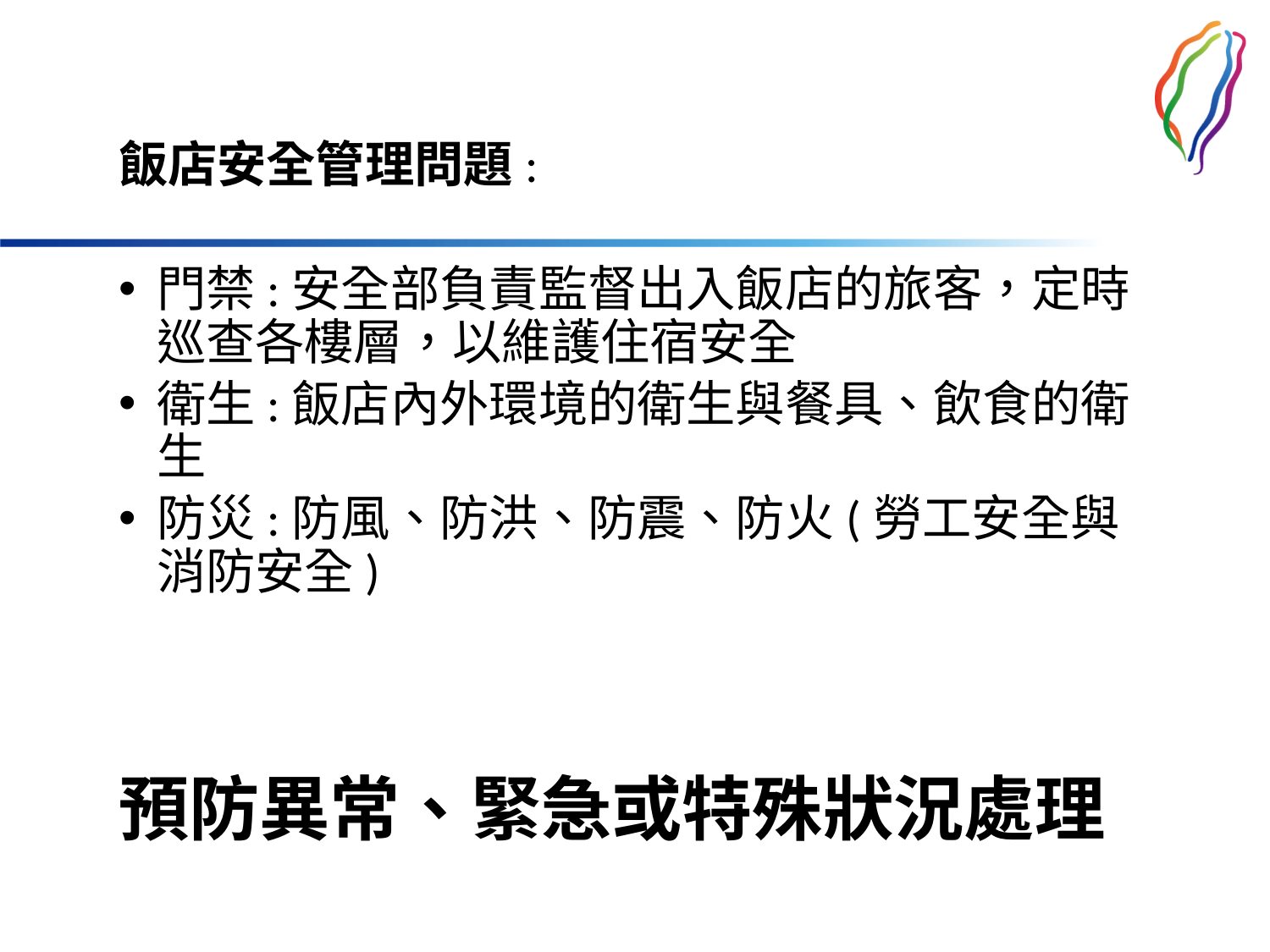

飯店安全管理問題:

門禁:安全部負責監督出入飯店的旅客，定時巡查各樓層，以維護住宿安全
衛生:飯店內外環境的衛生與餐具、飲食的衛生
防災:防風、防洪、防震、防火(勞工安全與消防安全)

# 預防異常、緊急或特殊狀況處理